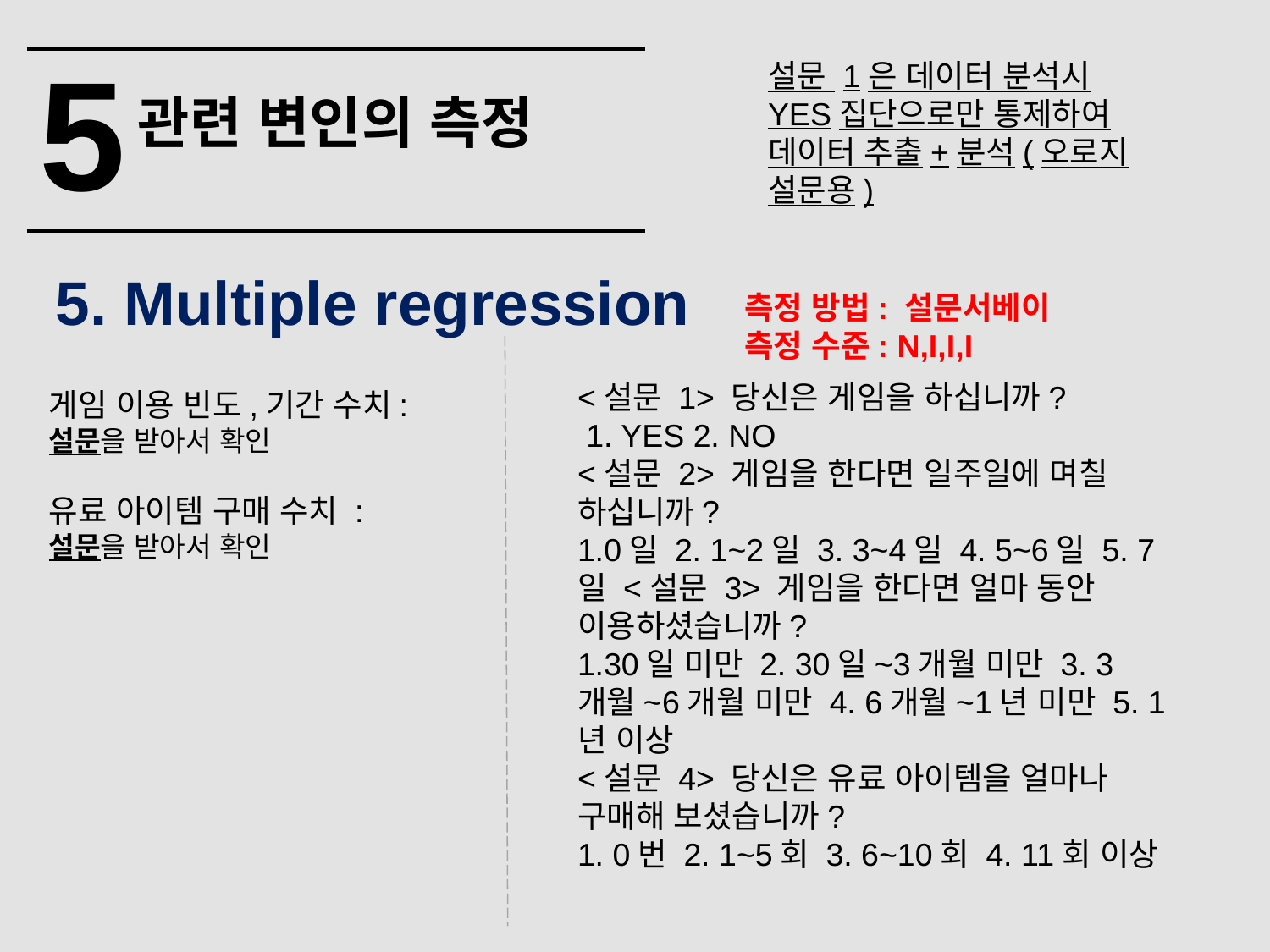

5
설문 1은 데이터 분석시 YES집단으로만 통제하여 데이터 추출+분석(오로지 설문용)
관련 변인의 측정
5. Multiple regression
측정 방법: 설문서베이
측정 수준: N,I,I,I
<설문 1> 당신은 게임을 하십니까?
 1. YES 2. NO
<설문 2> 게임을 한다면 일주일에 며칠 하십니까?
1.0일 2. 1~2일 3. 3~4일 4. 5~6일 5. 7일 <설문 3> 게임을 한다면 얼마 동안 이용하셨습니까?
1.30일 미만 2. 30일~3개월 미만 3. 3개월~6개월 미만 4. 6개월~1년 미만 5. 1년 이상
<설문 4> 당신은 유료 아이템을 얼마나 구매해 보셨습니까?
1. 0번 2. 1~5회 3. 6~10회 4. 11회 이상

게임 이용 빈도,기간 수치:
설문을 받아서 확인

유료 아이템 구매 수치 :
설문을 받아서 확인